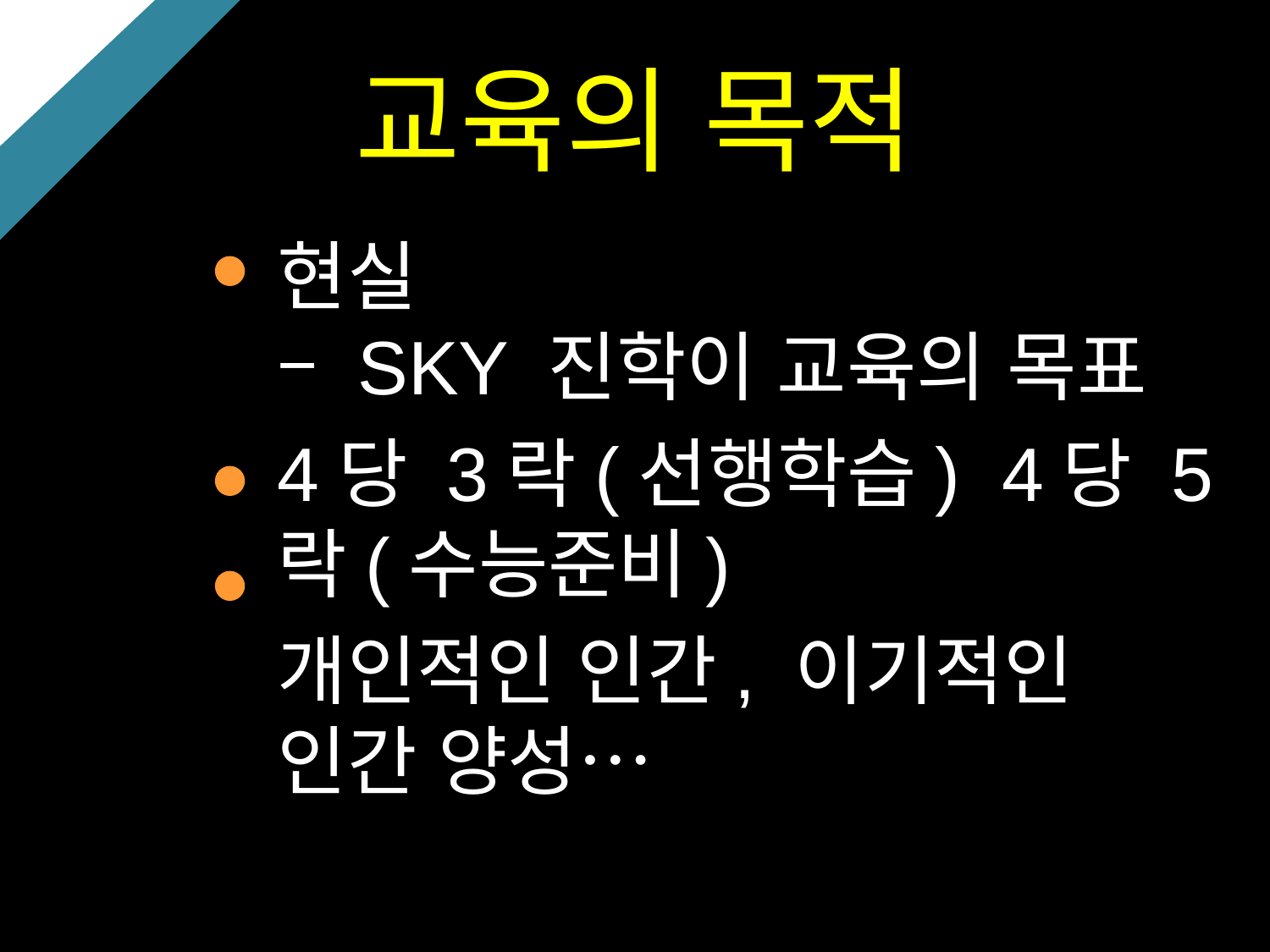

# 교육의 목적
현실
– SKY 진학이 교육의 목표
4당 3락(선행학습)  4당 5락(수능준비)
개인적인 인간, 이기적인 인간 양성…